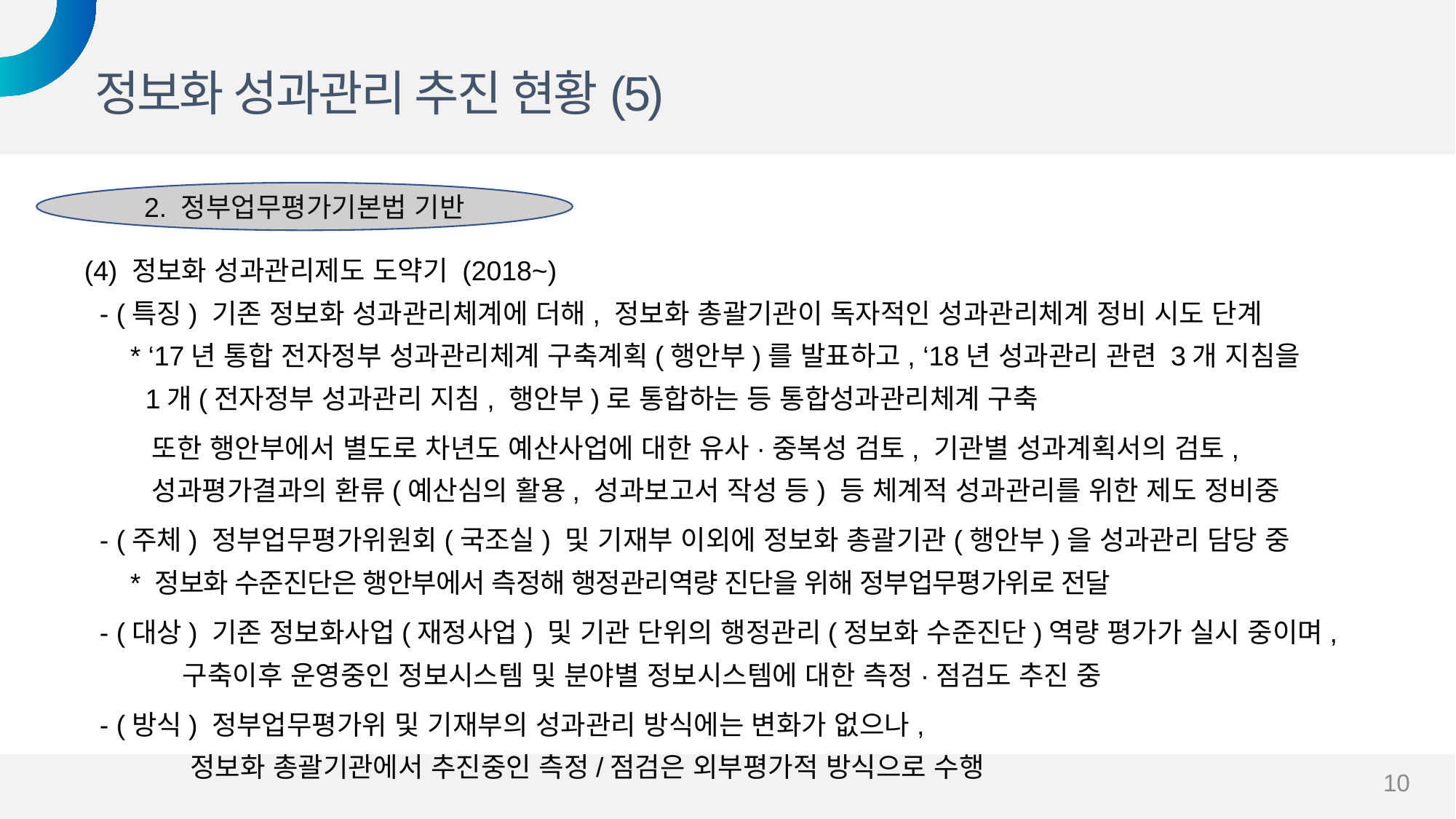

정보화 성과관리 추진 현황(5)

2. 정부업무평가기본법 기반
(4) 정보화 성과관리제도 도약기 (2018~)
  - (특징) 기존 정보화 성과관리체계에 더해, 정보화 총괄기관이 독자적인 성과관리체계 정비 시도 단계
      * ‘17년 통합 전자정부 성과관리체계 구축계획(행안부)를 발표하고, ‘18년 성과관리 관련 3개 지침을
        1개(전자정부 성과관리 지침, 행안부)로 통합하는 등 통합성과관리체계 구축

        또한 행안부에서 별도로 차년도 예산사업에 대한 유사·중복성 검토, 기관별 성과계획서의 검토,
        성과평가결과의 환류(예산심의 활용, 성과보고서 작성 등) 등 체계적 성과관리를 위한 제도 정비중

  - (주체) 정부업무평가위원회(국조실) 및 기재부 이외에 정보화 총괄기관(행안부)을 성과관리 담당 중
      * 정보화 수준진단은 행안부에서 측정해 행정관리역량 진단을 위해 정부업무평가위로 전달

  - (대상) 기존 정보화사업(재정사업) 및 기관 단위의 행정관리(정보화 수준진단)역량 평가가 실시 중이며,
            구축이후 운영중인 정보시스템 및 분야별 정보시스템에 대한 측정·점검도 추진 중

  - (방식) 정부업무평가위 및 기재부의 성과관리 방식에는 변화가 없으나,
             정보화 총괄기관에서 추진중인 측정/점검은 외부평가적 방식으로 수행